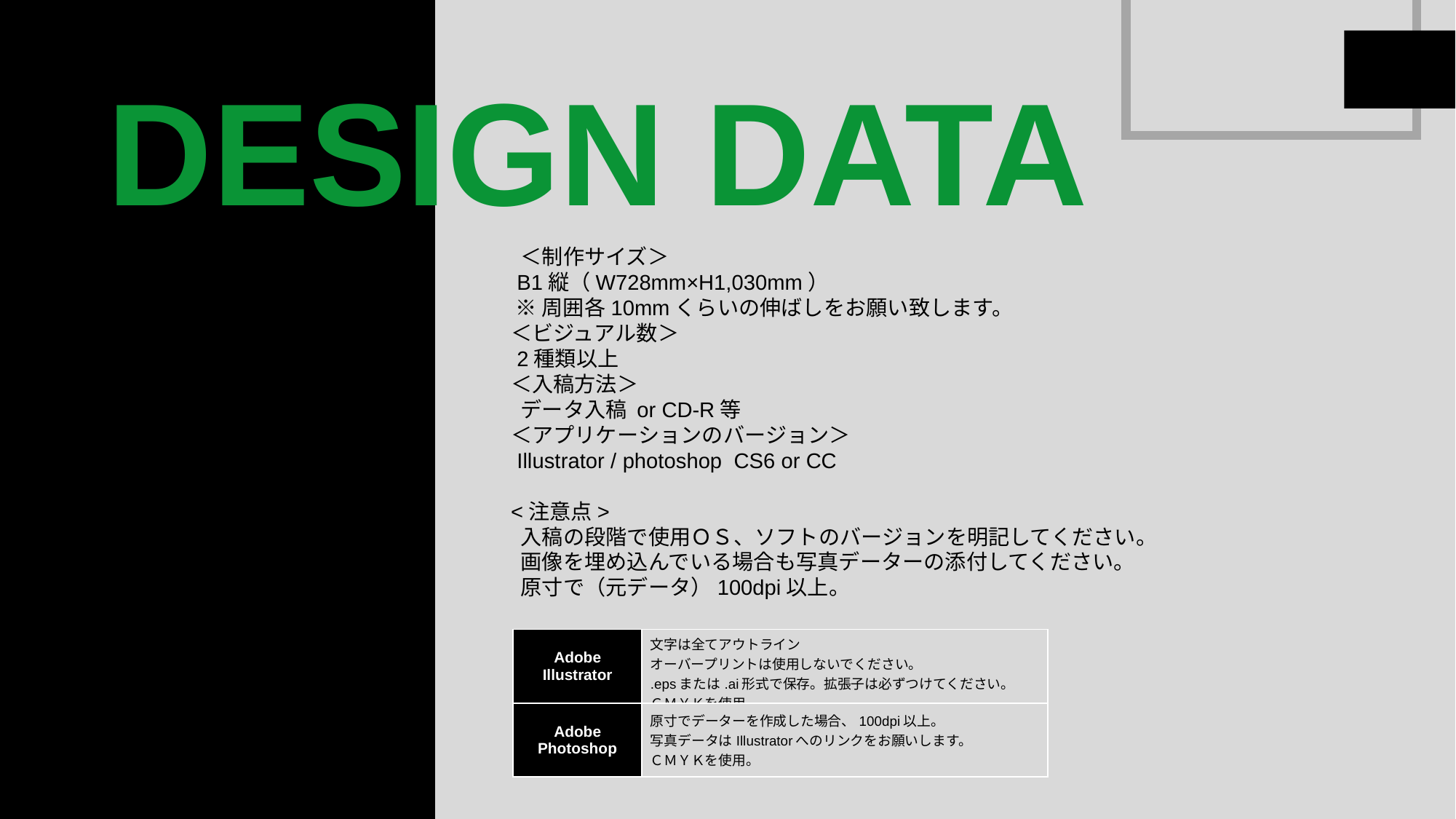

DESIGN DATA
 ＜制作サイズ＞
 B1縦（W728mm×H1,030mm）
 ※周囲各10mmくらいの伸ばしをお願い致します。
＜ビジュアル数＞
 2種類以上
＜入稿方法＞
 データ入稿 or CD-R等
＜アプリケーションのバージョン＞
 Illustrator / photoshop  CS6 or CC

<注意点>
 入稿の段階で使用ＯＳ、ソフトのバージョンを明記してください。
 画像を埋め込んでいる場合も写真データーの添付してください。
 原寸で（元データ）100dpi以上。
| Adobe Illustrator | 文字は全てアウトライン オーバープリントは使用しないでください。 .epsまたは.ai形式で保存。拡張子は必ずつけてください。 ＣＭＹＫを使用。 |
| --- | --- |
| Adobe Photoshop | 原寸でデーターを作成した場合、100dpi以上。 写真データはIllustratorへのリンクをお願いします。 ＣＭＹＫを使用。 |